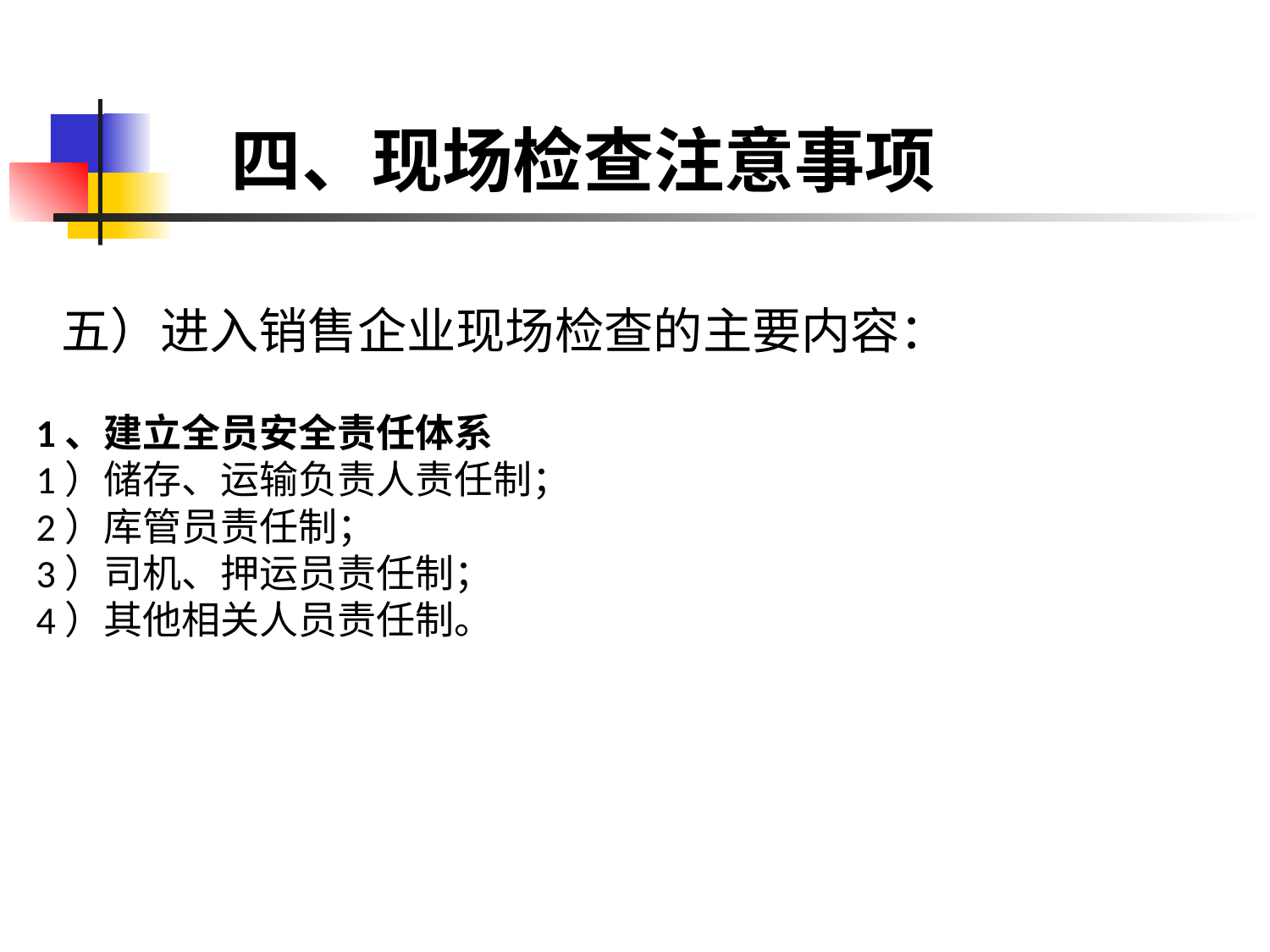

# 四、现场检查注意事项

五）进入销售企业现场检查的主要内容：
1、建立全员安全责任体系
1）储存、运输负责人责任制；
2）库管员责任制；
3）司机、押运员责任制；
4）其他相关人员责任制。